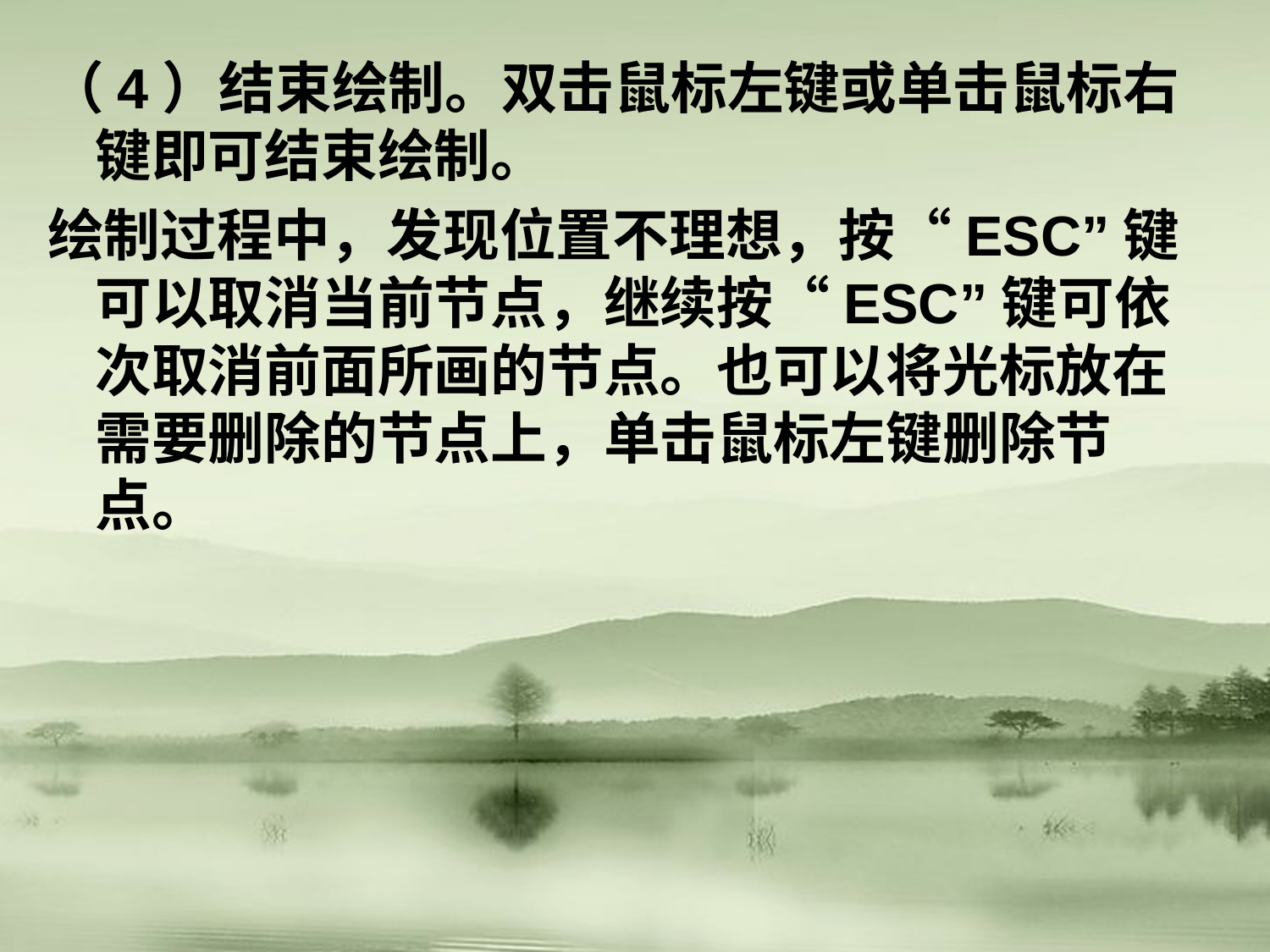

（4）结束绘制。双击鼠标左键或单击鼠标右键即可结束绘制。
绘制过程中，发现位置不理想，按“ESC”键可以取消当前节点，继续按“ESC”键可依次取消前面所画的节点。也可以将光标放在需要删除的节点上，单击鼠标左键删除节点。